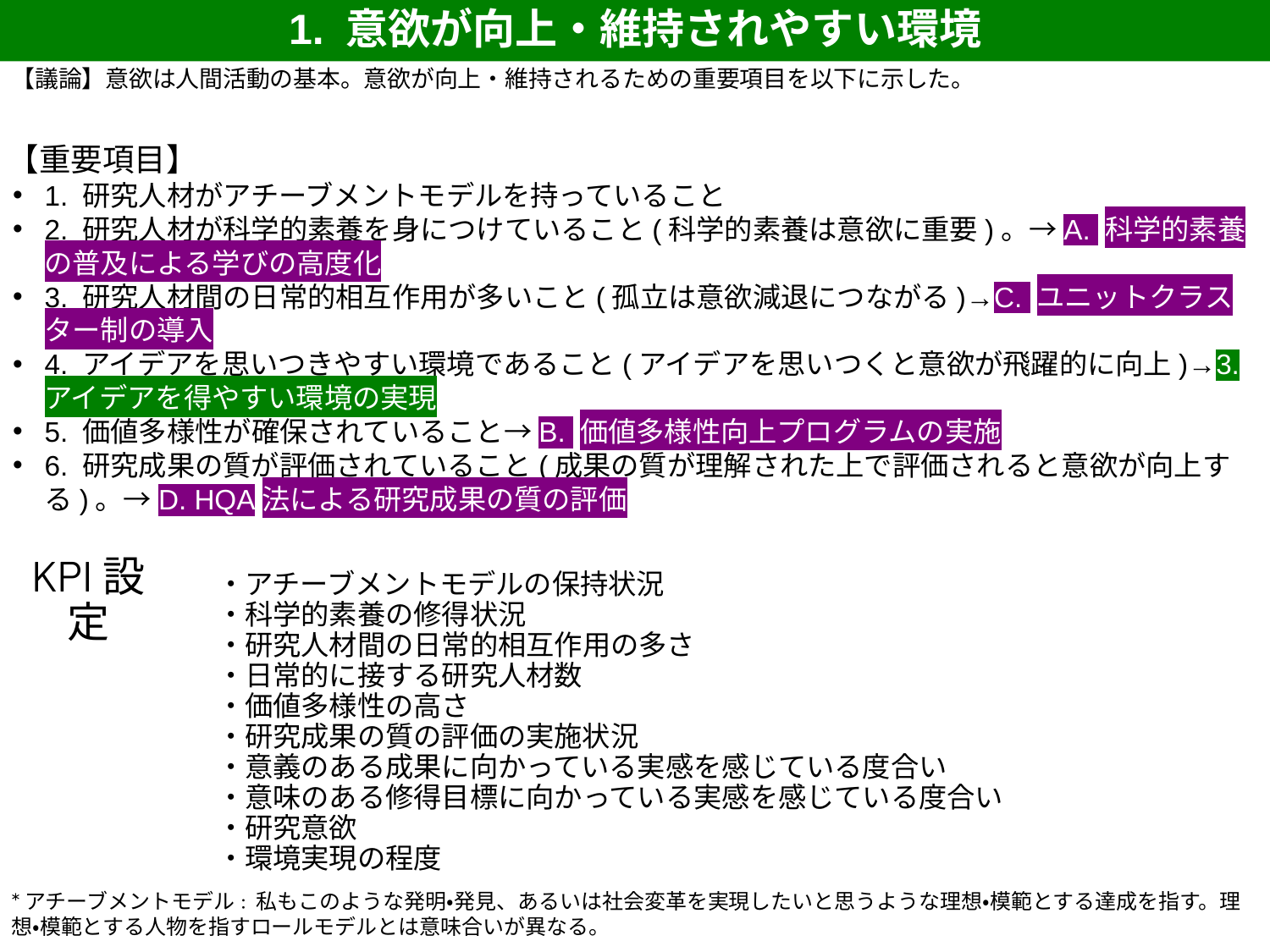

1. 意欲が向上・維持されやすい環境
【議論】意欲は人間活動の基本。意欲が向上・維持されるための重要項目を以下に示した。
【重要項目】
1. 研究人材がアチーブメントモデルを持っていること
2. 研究人材が科学的素養を身につけていること(科学的素養は意欲に重要)。→A. 科学的素養の普及による学びの高度化
3. 研究人材間の日常的相互作用が多いこと(孤立は意欲減退につながる)→C. ユニットクラスター制の導入
4. アイデアを思いつきやすい環境であること(アイデアを思いつくと意欲が飛躍的に向上)→3. アイデアを得やすい環境の実現
5. 価値多様性が確保されていること→B. 価値多様性向上プログラムの実施
6. 研究成果の質が評価されていること(成果の質が理解された上で評価されると意欲が向上する)。→D. HQA法による研究成果の質の評価
・アチーブメントモデルの保持状況
・科学的素養の修得状況
・研究人材間の日常的相互作用の多さ
・日常的に接する研究人材数
・価値多様性の高さ
・研究成果の質の評価の実施状況
・意義のある成果に向かっている実感を感じている度合い
・意味のある修得目標に向かっている実感を感じている度合い
・研究意欲
・環境実現の程度
KPI設定
*アチーブメントモデル: 私もこのような発明・発見、あるいは社会変革を実現したいと思うような理想・模範とする達成を指す。理想・模範とする人物を指すロールモデルとは意味合いが異なる。